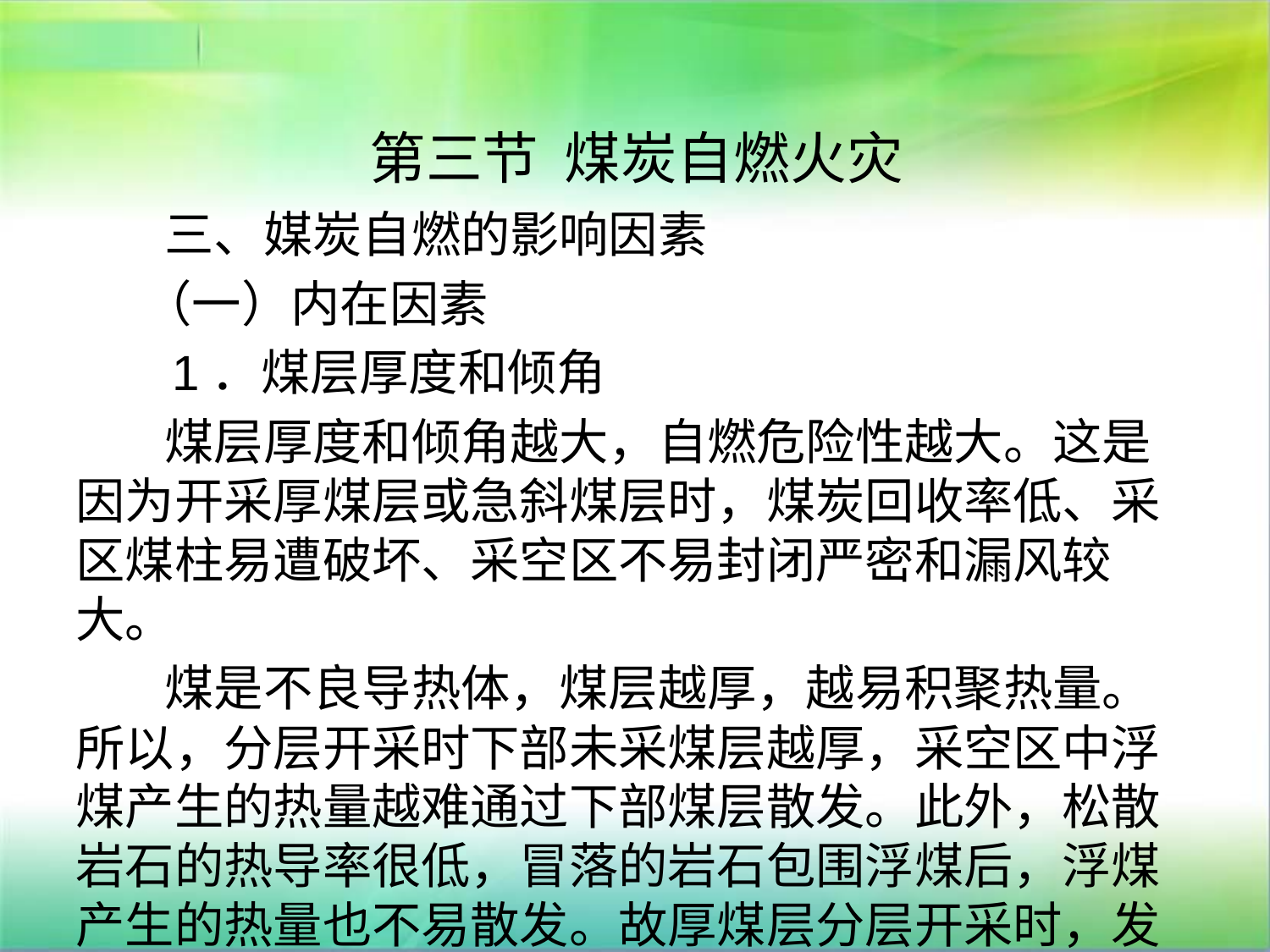

# 第三节  煤炭自燃火灾
       三、媒炭自燃的影响因素
     （一）内在因素
       1．煤层厚度和倾角
       煤层厚度和倾角越大，自燃危险性越大。这是因为开采厚煤层或急斜煤层时，煤炭回收率低、采区煤柱易遭破坏、采空区不易封闭严密和漏风较大。
       煤是不良导热体，煤层越厚，越易积聚热量。所以，分层开采时下部未采煤层越厚，采空区中浮煤产生的热量越难通过下部煤层散发。此外，松散岩石的热导率很低，冒落的岩石包围浮煤后，浮煤产生的热量也不易散发。故厚煤层分层开采时，发火几率较大。